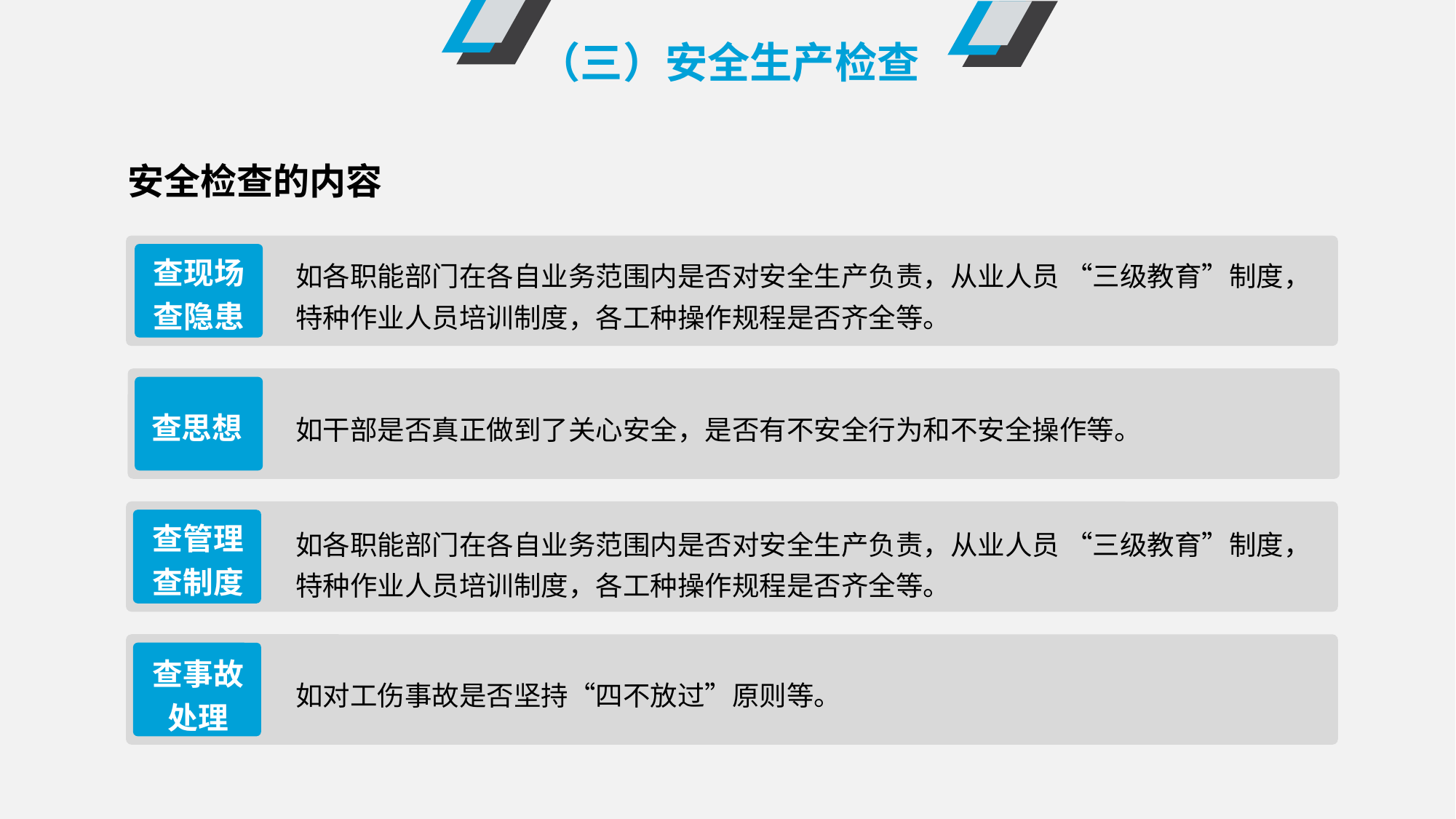

（三）安全生产检查
安全检查的内容

查现场
查隐患

如各职能部门在各自业务范围内是否对安全生产负责，从业人员 “三级教育”制度，特种作业人员培训制度，各工种操作规程是否齐全等。

查思想
如干部是否真正做到了关心安全，是否有不安全行为和不安全操作等。

查管理
查制度

如各职能部门在各自业务范围内是否对安全生产负责，从业人员 “三级教育”制度，特种作业人员培训制度，各工种操作规程是否齐全等。

查事故
处理
如对工伤事故是否坚持“四不放过”原则等。